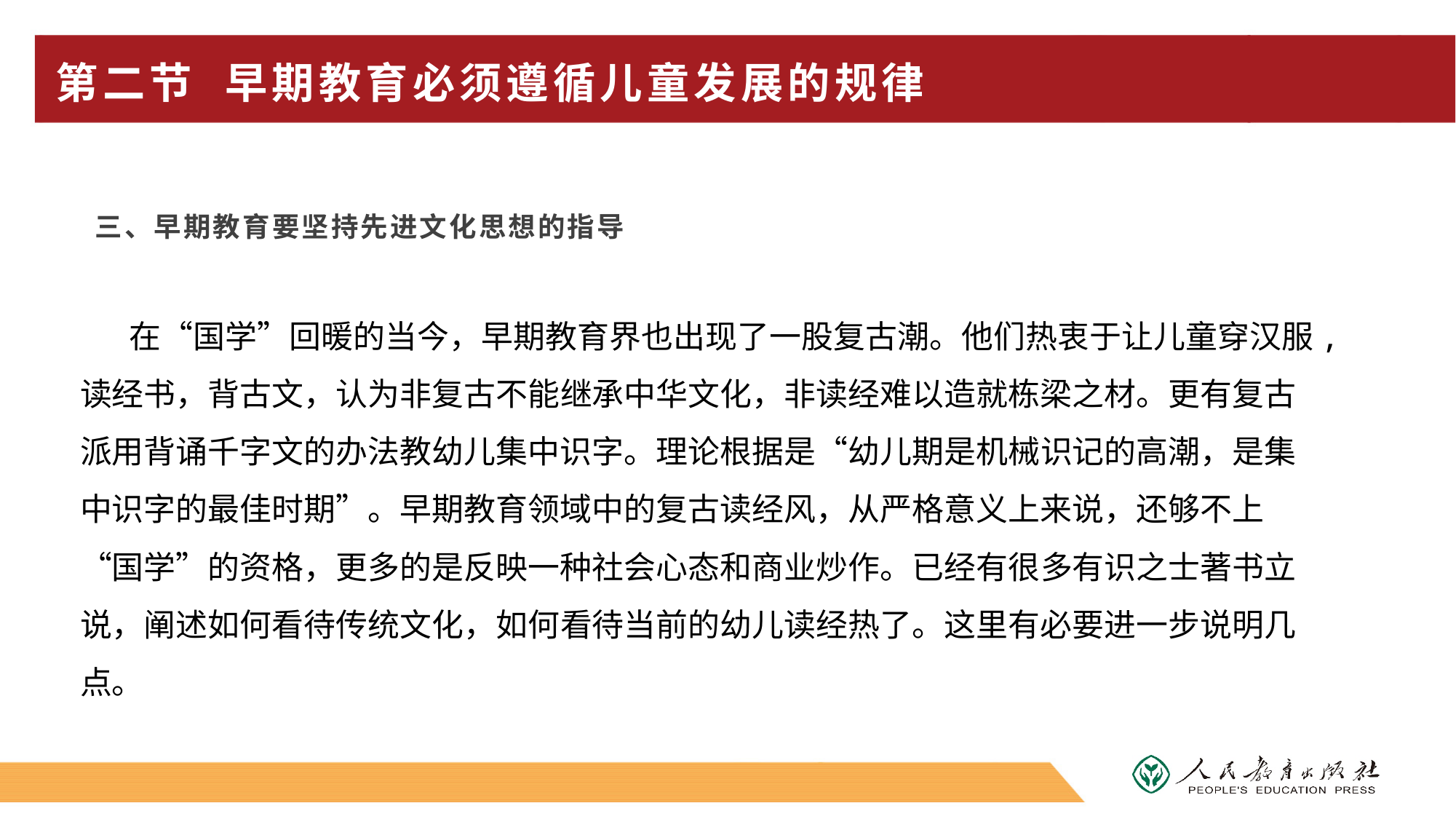

# 第二节  早期教育必须遵循儿童发展的规律
 三、早期教育要坚持先进文化思想的指导
在“国学”回暖的当今，早期教育界也出现了一股复古潮。他们热衷于让儿童穿汉服,读经书，背古文，认为非复古不能继承中华文化，非读经难以造就栋梁之材。更有复古派用背诵千字文的办法教幼儿集中识字。理论根据是“幼儿期是机械识记的高潮，是集中识字的最佳时期”。早期教育领域中的复古读经风，从严格意义上来说，还够不上“国学”的资格，更多的是反映一种社会心态和商业炒作。已经有很多有识之士著书立说，阐述如何看待传统文化，如何看待当前的幼儿读经热了。这里有必要进一步说明几点。